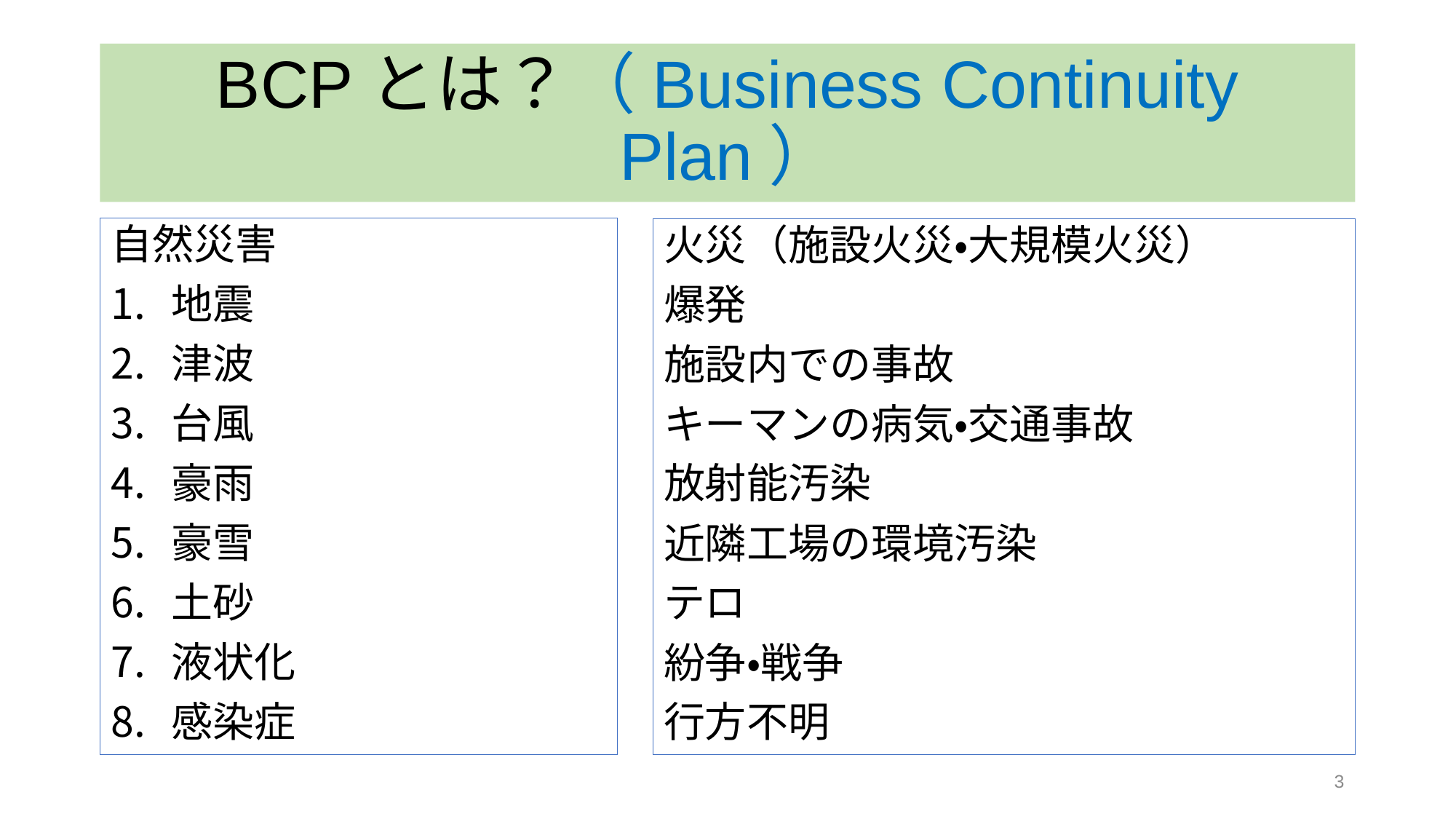

# BCPとは？（Business Continuity Plan）
自然災害
地震
津波
台風
豪雨
豪雪
土砂
液状化
感染症
火災（施設火災・大規模火災）
爆発
施設内での事故
キーマンの病気・交通事故
放射能汚染
近隣工場の環境汚染
テロ
紛争・戦争
行方不明
3